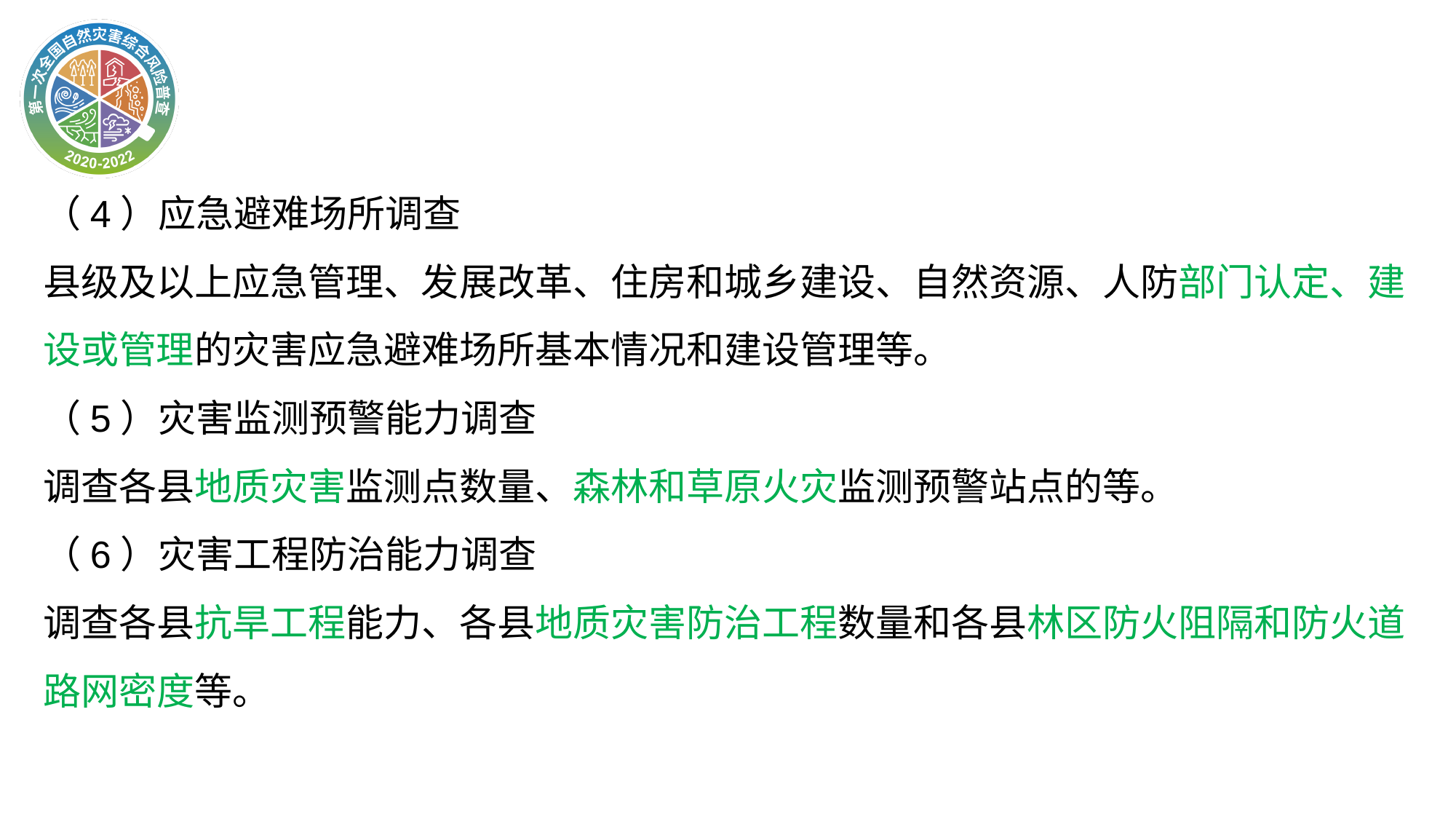

（4）应急避难场所调查
县级及以上应急管理、发展改革、住房和城乡建设、自然资源、人防部门认定、建设或管理的灾害应急避难场所基本情况和建设管理等。
（5）灾害监测预警能力调查
调查各县地质灾害监测点数量、森林和草原火灾监测预警站点的等。
（6）灾害工程防治能力调查
调查各县抗旱工程能力、各县地质灾害防治工程数量和各县林区防火阻隔和防火道路网密度等。